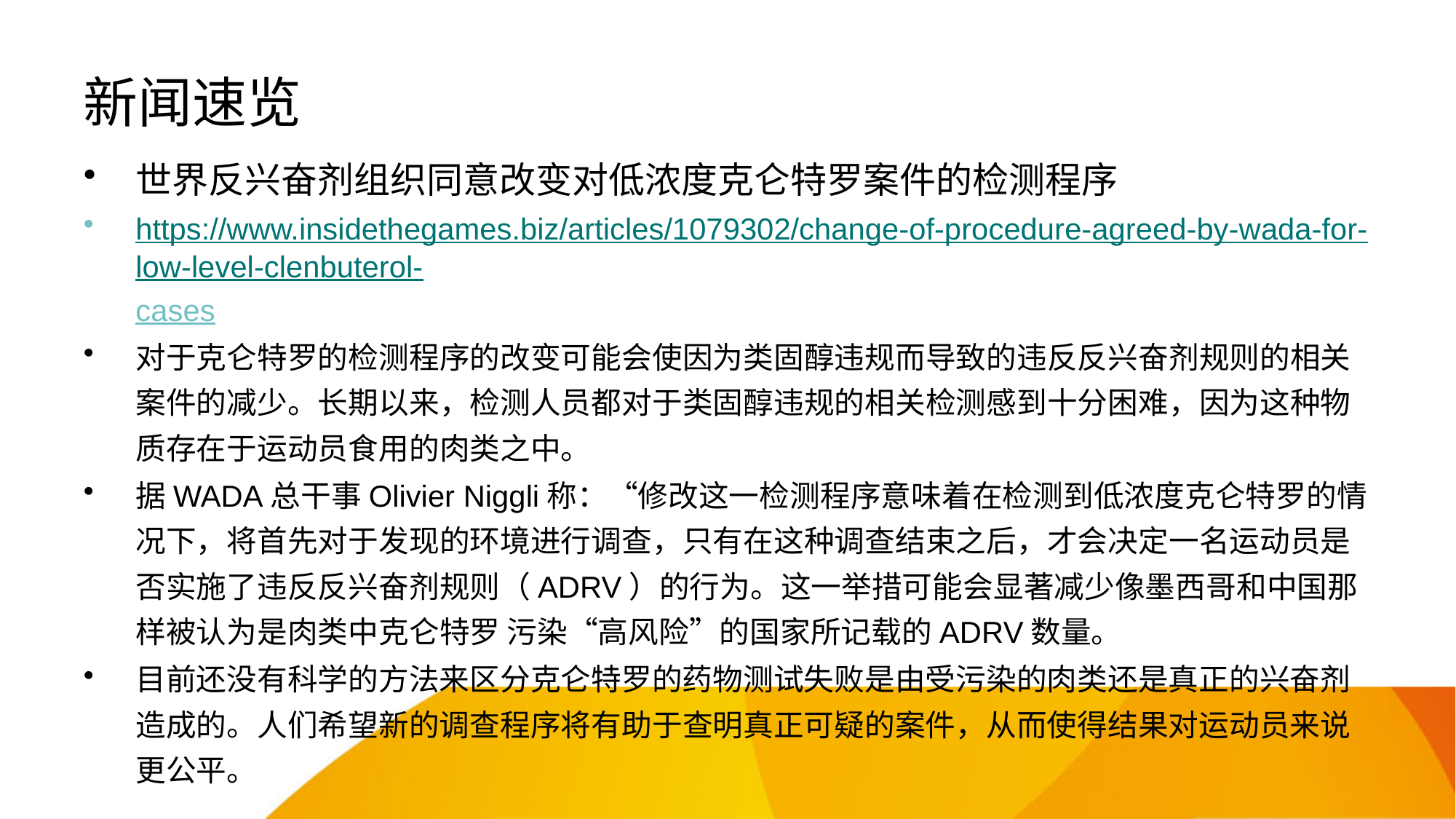

# 新闻速览
世界反兴奋剂组织同意改变对低浓度克仑特罗案件的检测程序
https://www.insidethegames.biz/articles/1079302/change-of-procedure-agreed-by-wada-for-low-level-clenbuterol-cases
对于克仑特罗的检测程序的改变可能会使因为类固醇违规而导致的违反反兴奋剂规则的相关案件的减少。长期以来，检测人员都对于类固醇违规的相关检测感到十分困难，因为这种物质存在于运动员食用的肉类之中。
据WADA总干事Olivier Niggli称：“修改这一检测程序意味着在检测到低浓度克仑特罗的情况下，将首先对于发现的环境进行调查，只有在这种调查结束之后，才会决定一名运动员是否实施了违反反兴奋剂规则（ADRV）的行为。这一举措可能会显著减少像墨西哥和中国那样被认为是肉类中克仑特罗 污染“高风险”的国家所记载的ADRV数量。
目前还没有科学的方法来区分克仑特罗的药物测试失败是由受污染的肉类还是真正的兴奋剂造成的。人们希望新的调查程序将有助于查明真正可疑的案件，从而使得结果对运动员来说更公平。